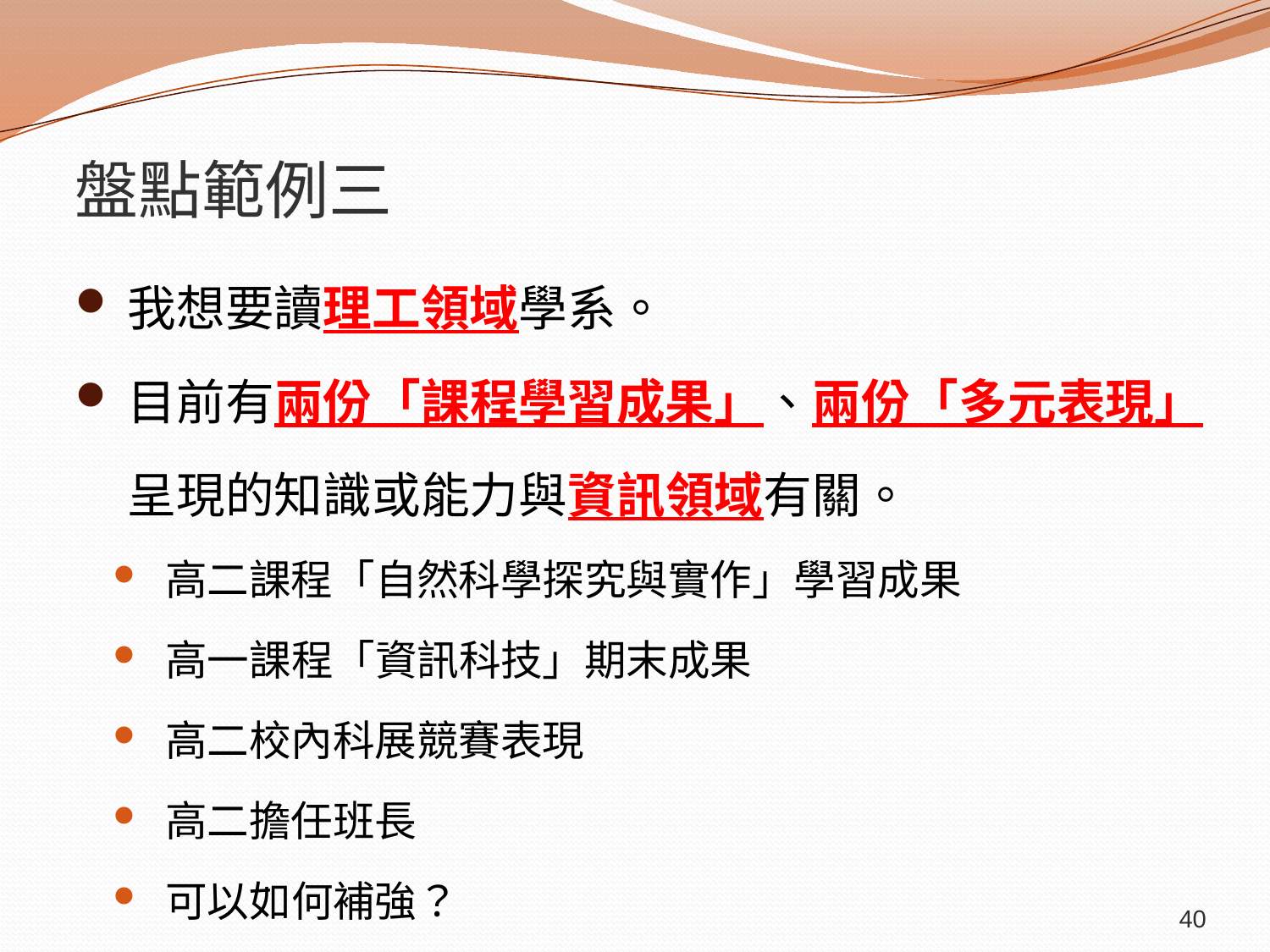

# 盤點範例三
我想要讀理工領域學系。
目前有兩份「課程學習成果」、兩份「多元表現」呈現的知識或能力與資訊領域有關。
高二課程「自然科學探究與實作」學習成果
高一課程「資訊科技」期末成果
高二校內科展競賽表現
高二擔任班長
可以如何補強？
40